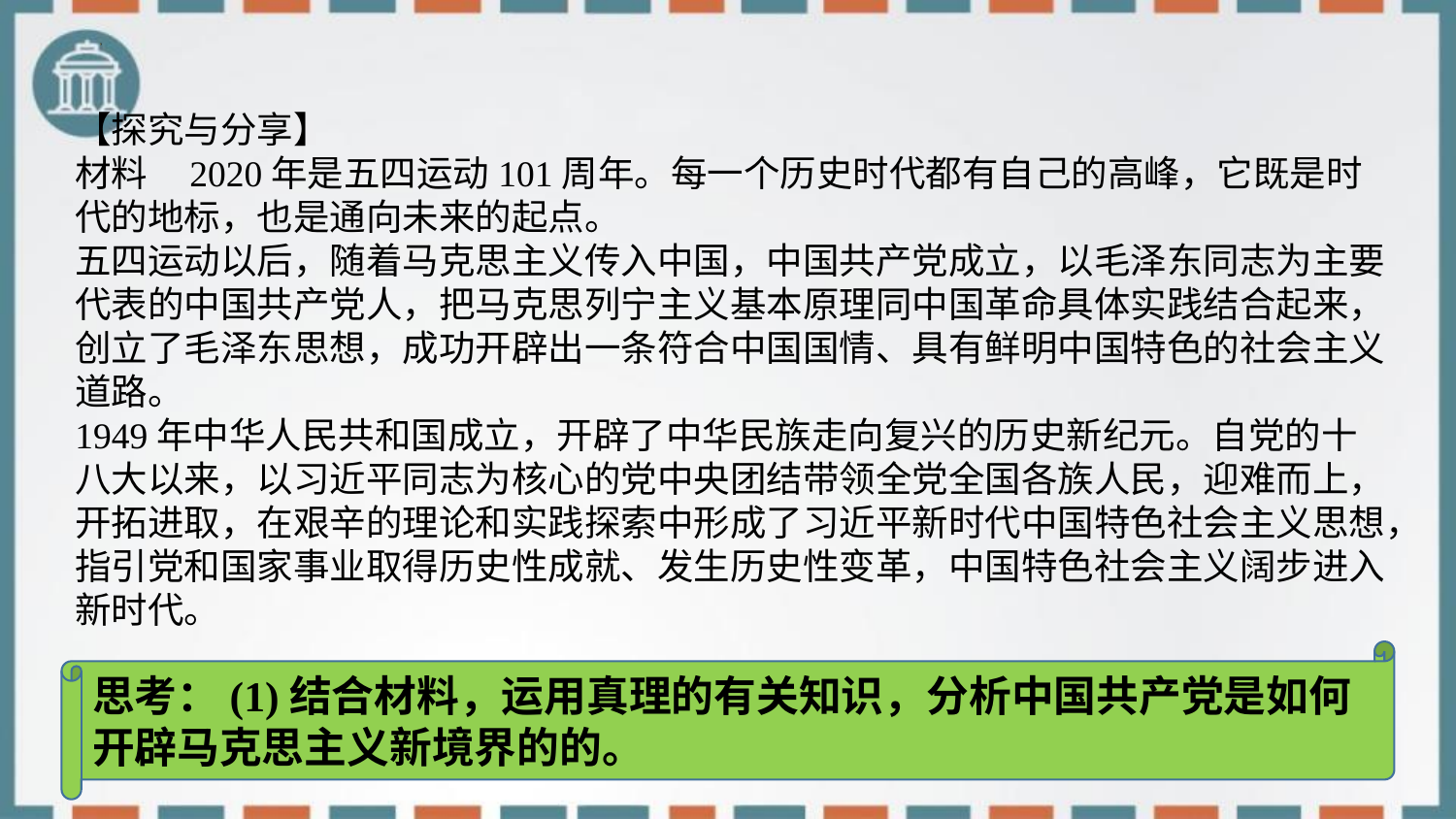

【探究与分享】
材料    2020年是五四运动101周年。每一个历史时代都有自己的高峰，它既是时代的地标，也是通向未来的起点。
五四运动以后，随着马克思主义传入中国，中国共产党成立，以毛泽东同志为主要代表的中国共产党人，把马克思列宁主义基本原理同中国革命具体实践结合起来，创立了毛泽东思想，成功开辟出一条符合中国国情、具有鲜明中国特色的社会主义道路。
1949年中华人民共和国成立，开辟了中华民族走向复兴的历史新纪元。自党的十八大以来，以习近平同志为核心的党中央团结带领全党全国各族人民，迎难而上，开拓进取，在艰辛的理论和实践探索中形成了习近平新时代中国特色社会主义思想，指引党和国家事业取得历史性成就、发生历史性变革，中国特色社会主义阔步进入新时代。
思考：(1)结合材料，运用真理的有关知识，分析中国共产党是如何开辟马克思主义新境界的的。